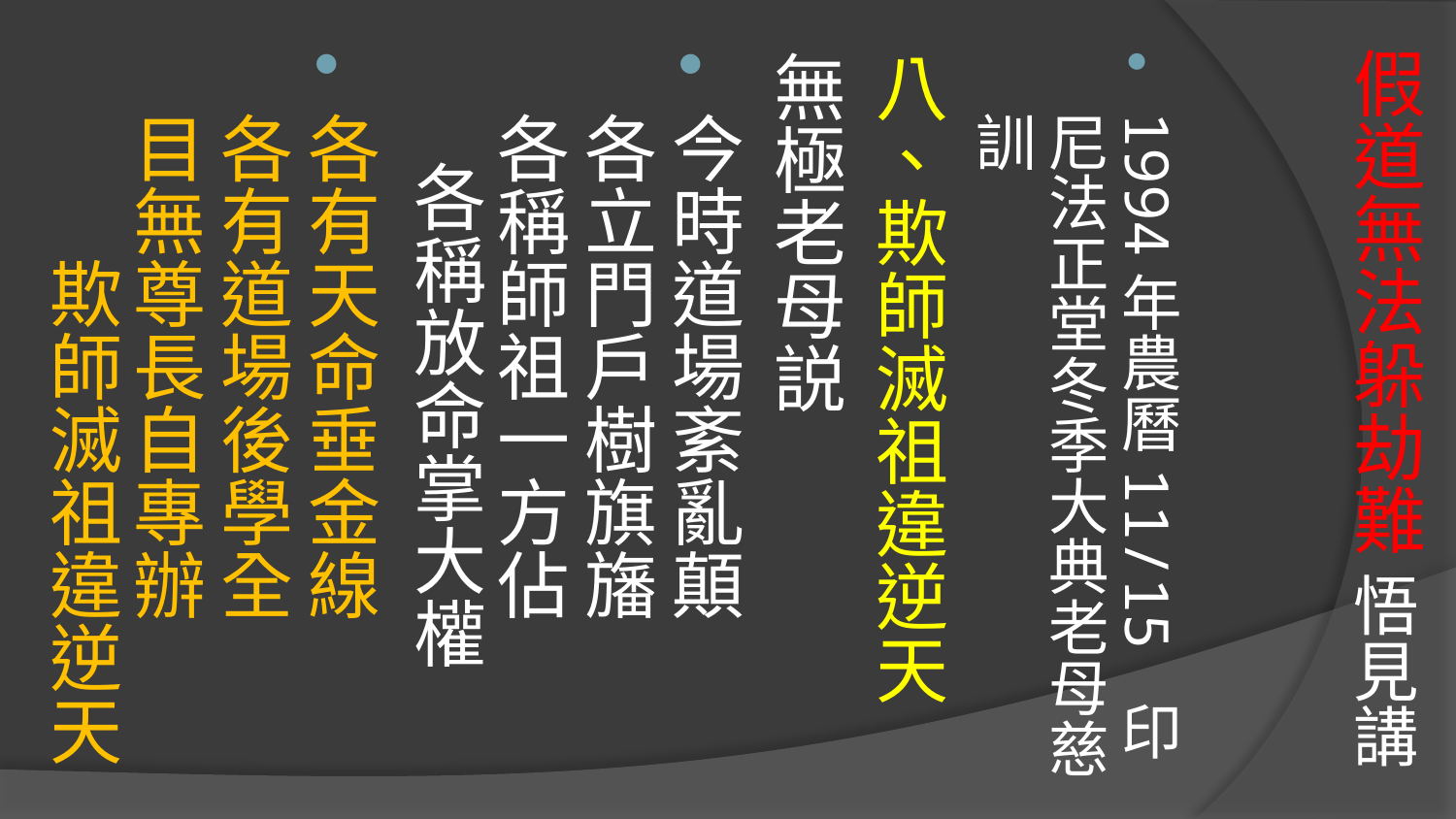

# 假道無法躲劫難 悟見講
1994年農曆11/15 印尼法正堂冬季大典老母慈訓
八、欺師滅祖違逆天
無極老母説
今時道場紊亂顛          各立門戶樹旗旛
各稱師祖一方佔             各稱放命掌大權
各有天命垂金線          各有道場後學全
目無尊長自專辦                   欺師滅祖違逆天